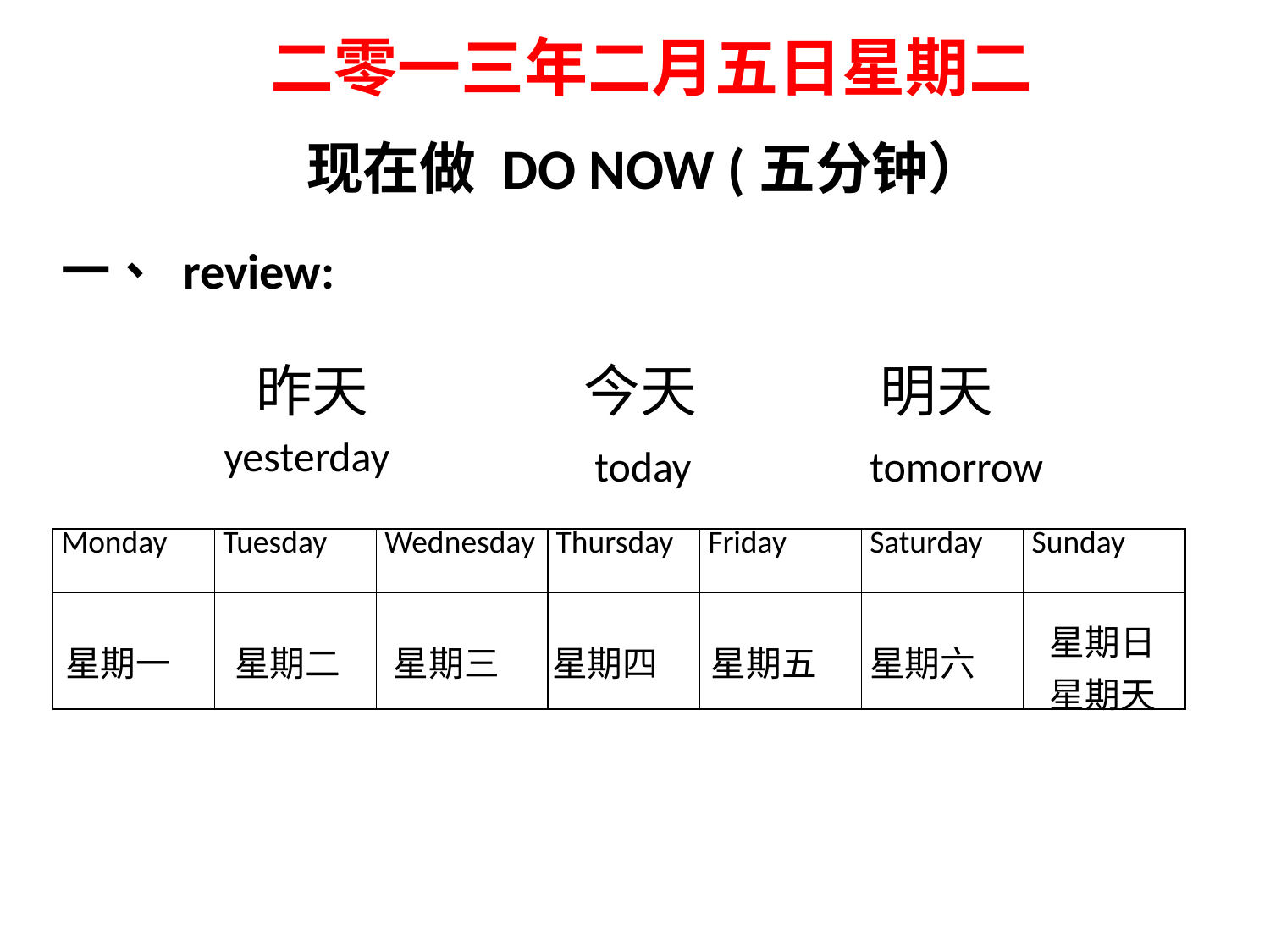

二零一三年二月五日星期二
现在做 DO NOW (五分钟）
一、 review:

昨天
今天
明天
yesterday
today
tomorrow
| Monday | Tuesday | Wednesday | Thursday | Friday | Saturday | Sunday |
| --- | --- | --- | --- | --- | --- | --- |
|  |  |  |  |  |  |  |
星期日
星期一
星期二
星期三
星期四
星期五
星期六
星期天